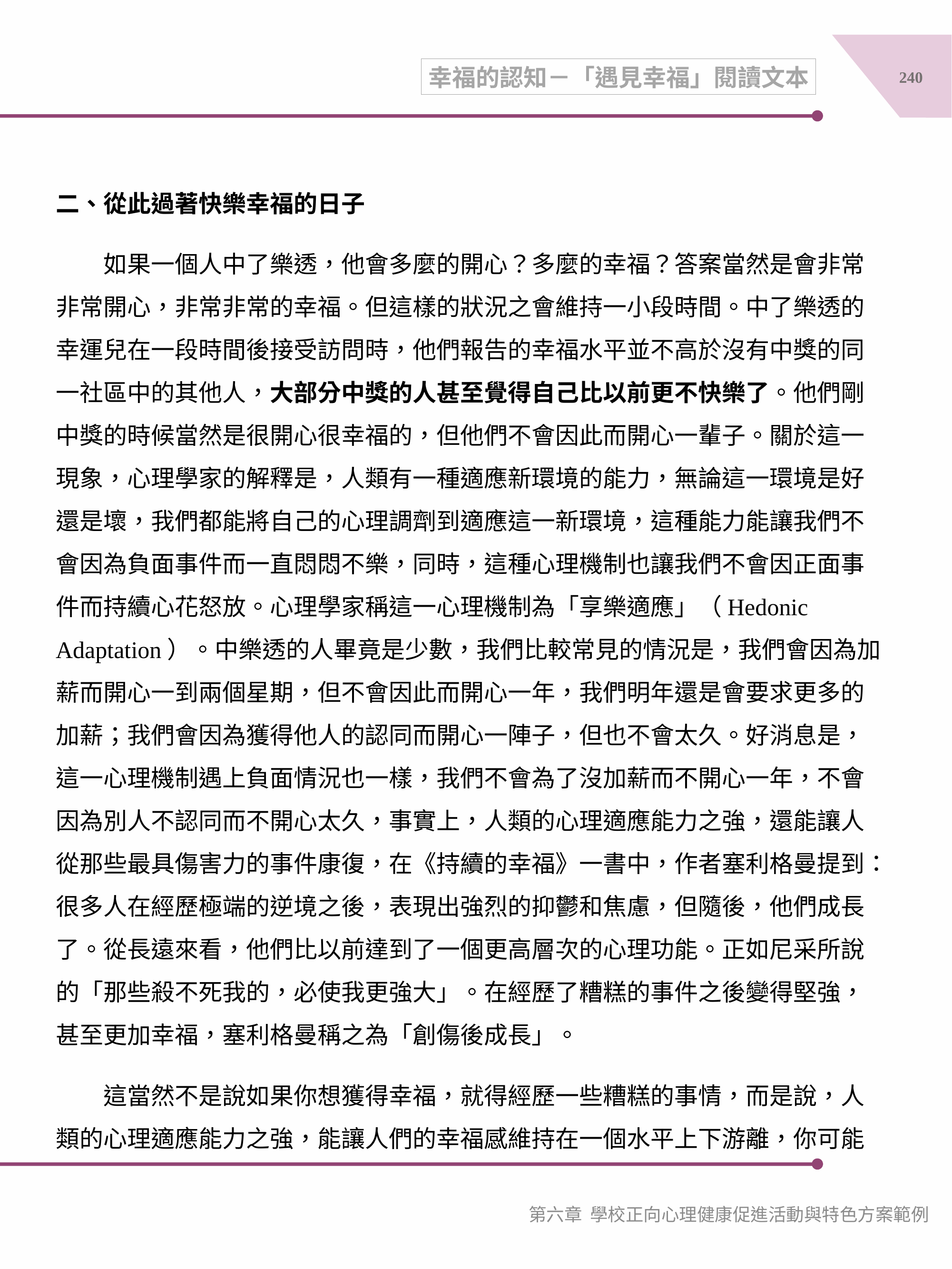

240
幸福的認知－「遇見幸福」閱讀文本
二、從此過著快樂幸福的日子
　　如果一個人中了樂透，他會多麼的開心？多麼的幸福？答案當然是會非常非常開心，非常非常的幸福。但這樣的狀況之會維持一小段時間。中了樂透的幸運兒在一段時間後接受訪問時，他們報告的幸福水平並不高於沒有中獎的同一社區中的其他人，大部分中獎的人甚至覺得自己比以前更不快樂了。他們剛中獎的時候當然是很開心很幸福的，但他們不會因此而開心一輩子。關於這一現象，心理學家的解釋是，人類有一種適應新環境的能力，無論這一環境是好還是壞，我們都能將自己的心理調劑到適應這一新環境，這種能力能讓我們不會因為負面事件而一直悶悶不樂，同時，這種心理機制也讓我們不會因正面事件而持續心花怒放。心理學家稱這一心理機制為「享樂適應」（Hedonic Adaptation）。中樂透的人畢竟是少數，我們比較常見的情況是，我們會因為加薪而開心一到兩個星期，但不會因此而開心一年，我們明年還是會要求更多的加薪；我們會因為獲得他人的認同而開心一陣子，但也不會太久。好消息是，這一心理機制遇上負面情況也一樣，我們不會為了沒加薪而不開心一年，不會因為別人不認同而不開心太久，事實上，人類的心理適應能力之強，還能讓人從那些最具傷害力的事件康復，在《持續的幸福》一書中，作者塞利格曼提到：很多人在經歷極端的逆境之後，表現出強烈的抑鬱和焦慮，但隨後，他們成長了。從長遠來看，他們比以前達到了一個更高層次的心理功能。正如尼采所說的「那些殺不死我的，必使我更強大」。在經歷了糟糕的事件之後變得堅強，甚至更加幸福，塞利格曼稱之為「創傷後成長」。
　　這當然不是說如果你想獲得幸福，就得經歷一些糟糕的事情，而是說，人類的心理適應能力之強，能讓人們的幸福感維持在一個水平上下游離，你可能
第六章  學校正向心理健康促進活動與特色方案範例